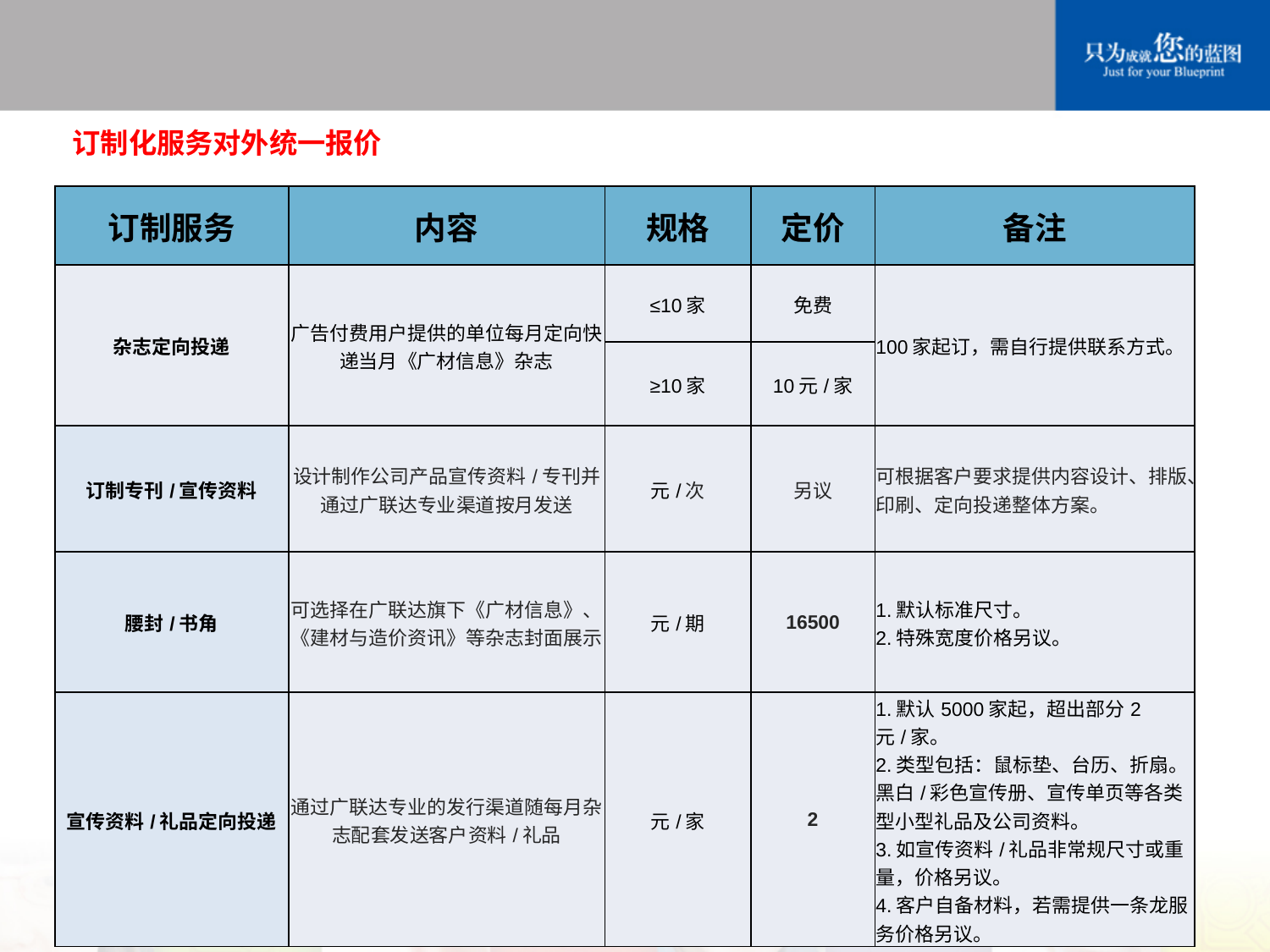

订制化服务对外统一报价
| 订制服务 | 内容 | 规格 | 定价 | 备注 |
| --- | --- | --- | --- | --- |
| 杂志定向投递 | 广告付费用户提供的单位每月定向快递当月《广材信息》杂志 | ≤10家 | 免费 | 100家起订，需自行提供联系方式。 |
|  |  | ≥10家 | 10元/家 |  |
| 订制专刊/宣传资料 | 设计制作公司产品宣传资料/专刊并通过广联达专业渠道按月发送 | 元/次 | 另议 | 可根据客户要求提供内容设计、排版、印刷、定向投递整体方案。 |
| 腰封/书角 | 可选择在广联达旗下《广材信息》、《建材与造价资讯》等杂志封面展示 | 元/期 | 16500 | 1.默认标准尺寸。 2.特殊宽度价格另议。 |
| 宣传资料/礼品定向投递 | 通过广联达专业的发行渠道随每月杂志配套发送客户资料/礼品 | 元/家 | 2 | 1.默认5000家起，超出部分2元/家。 2.类型包括：鼠标垫、台历、折扇。黑白/彩色宣传册、宣传单页等各类型小型礼品及公司资料。 3.如宣传资料/礼品非常规尺寸或重量，价格另议。 4.客户自备材料，若需提供一条龙服务价格另议。 |